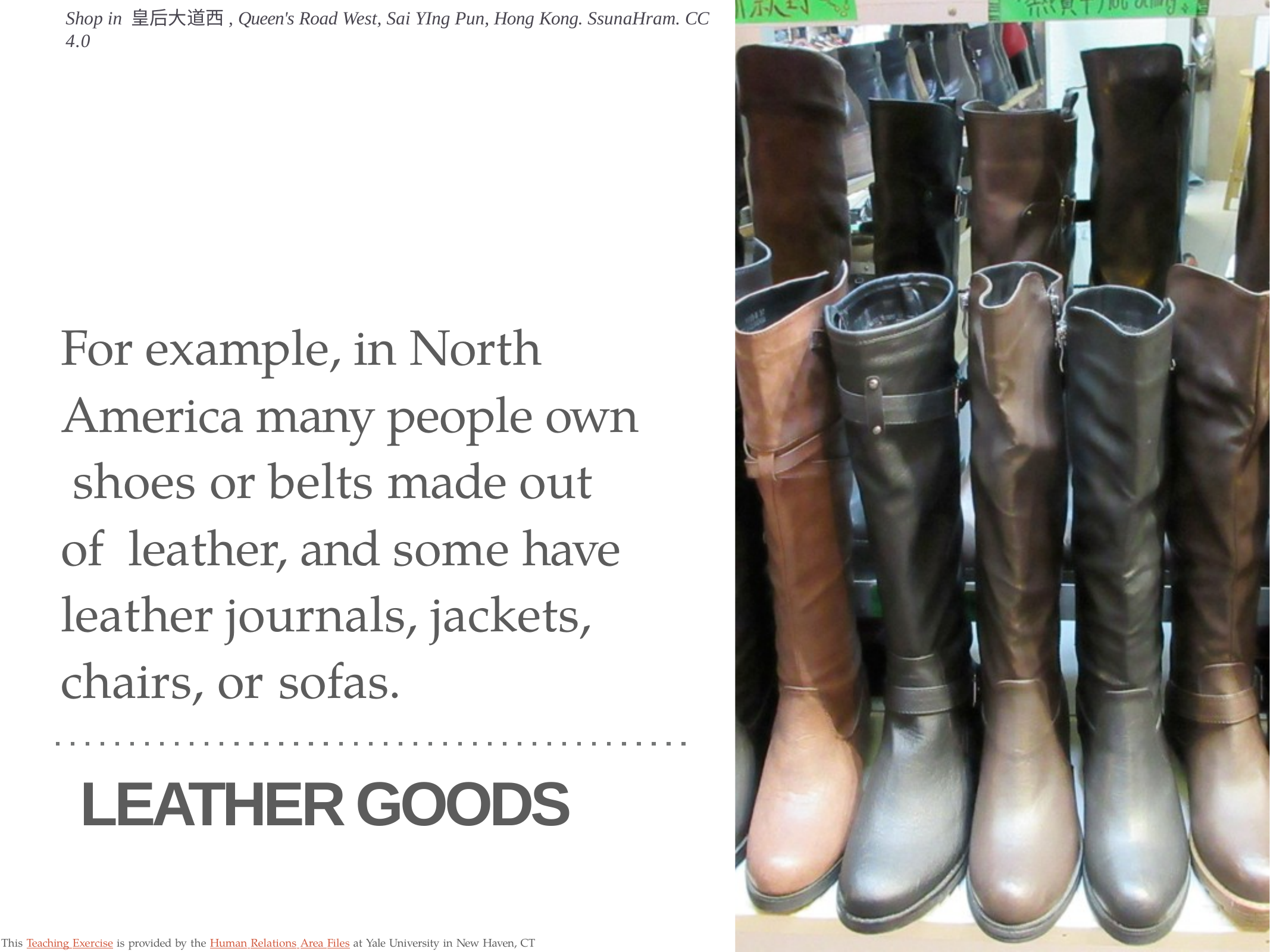

Shop in 皇后⼤道西, Queen's Road West, Sai YIng Pun, Hong Kong. SsunaHram. CC 4.0
For example, in North  America many people own  shoes or belts made out of  leather, and some have  leather journals, jackets,  chairs, or sofas.

LEATHER GOODS
This Teaching Exercise is provided by the Human Relations Area Files at Yale University in New Haven, CT